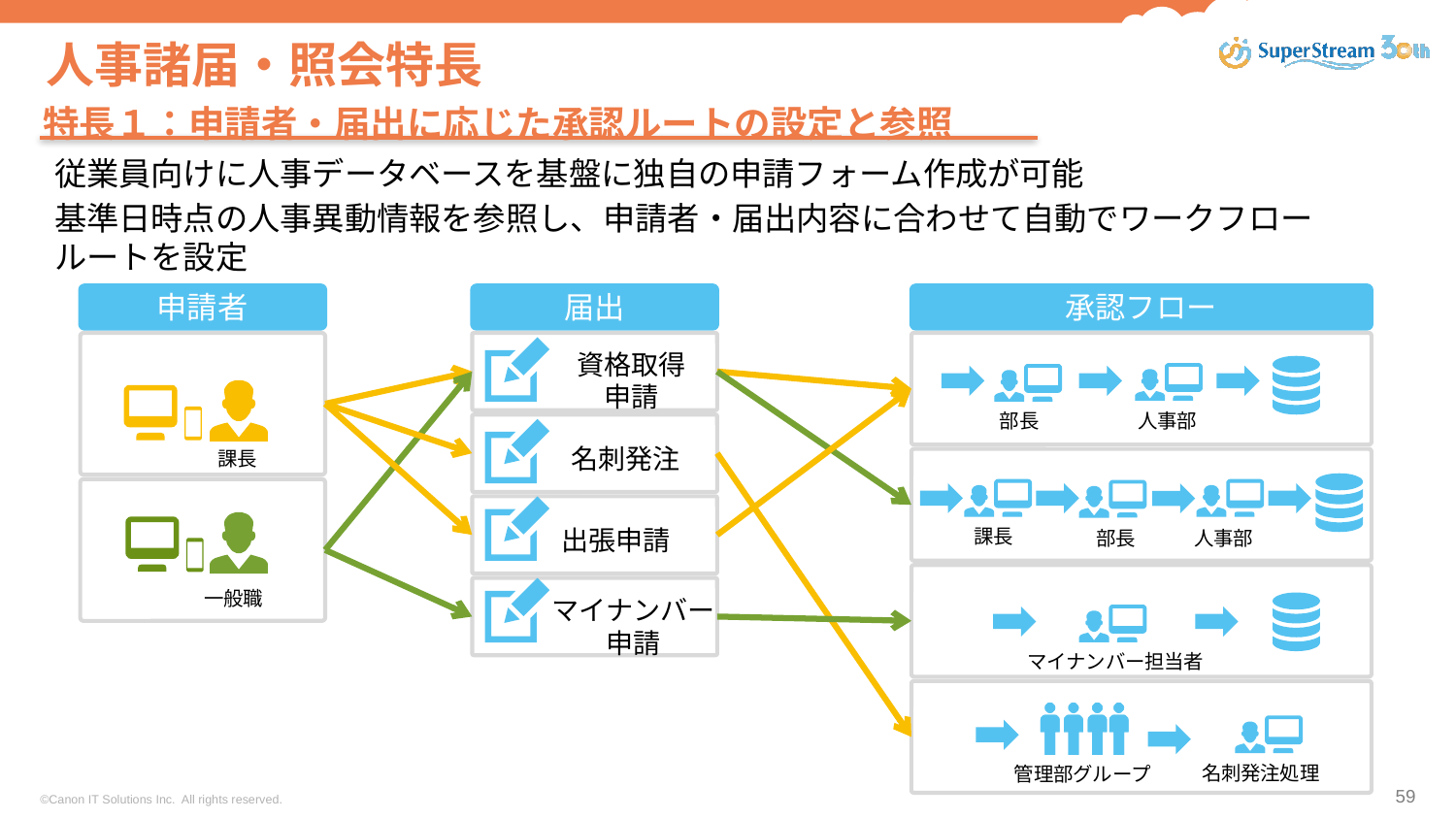

# 人事諸届・照会特長
特長１：申請者・届出に応じた承認ルートの設定と参照

従業員向けに人事データベースを基盤に独自の申請フォーム作成が可能
基準日時点の人事異動情報を参照し、申請者・届出内容に合わせて自動でワークフロールートを設定
申請者
届出
承認フロー

資格取得
申請

部長
人事部

名刺発注
課長

出張申請

課長
部長
人事部

マイナンバー担当者

一般職
マイナンバー
申請

名刺発注処理
管理部グループ
©Canon IT Solutions Inc.  All rights reserved.
59